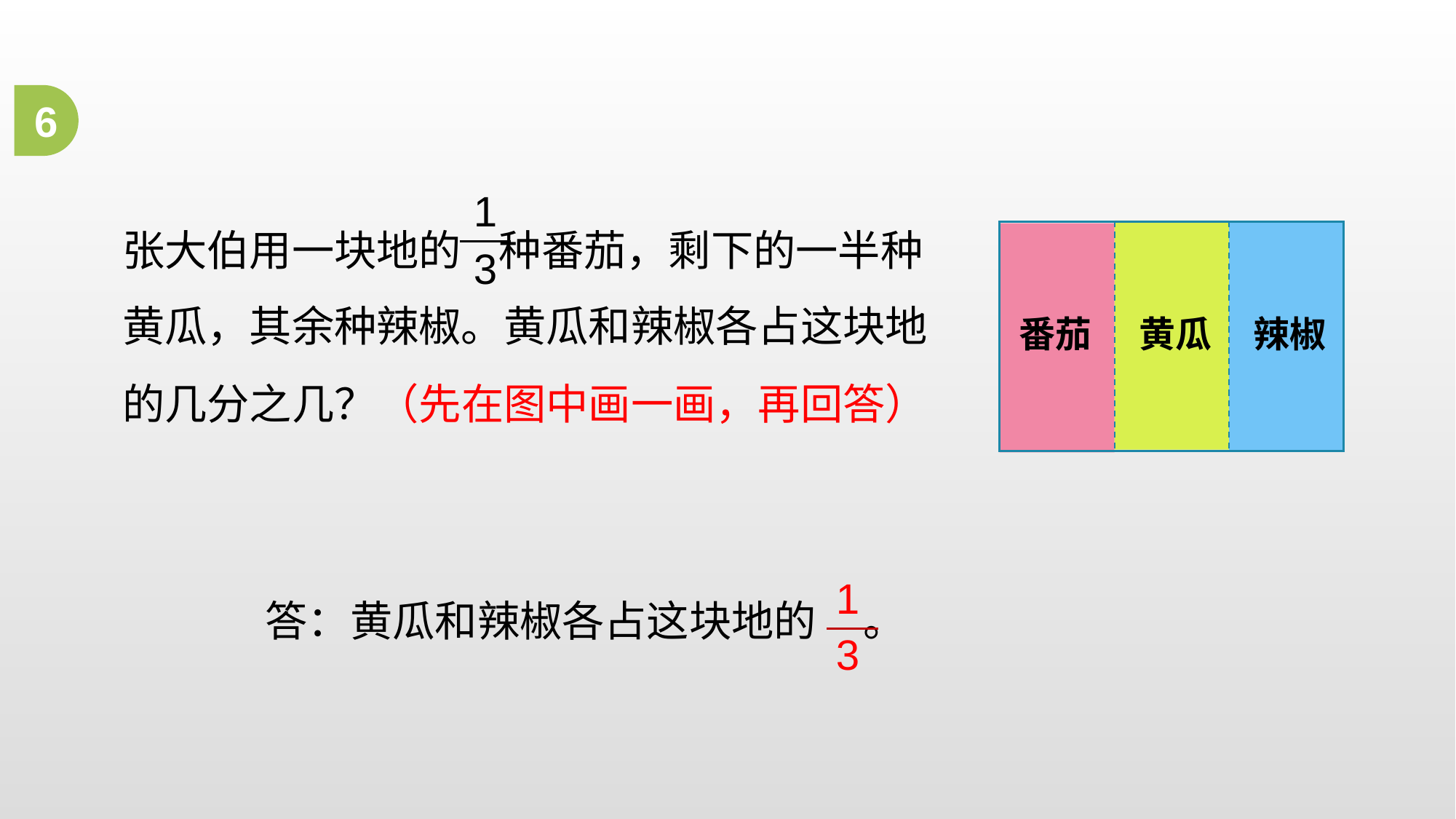

6
1
3
张大伯用一块地的    种番茄，剩下的一半种黄瓜，其余种辣椒。黄瓜和辣椒各占这块地
的几分之几？（先在图中画一画，再回答）

番茄
黄瓜
辣椒
1
3
答：黄瓜和辣椒各占这块地的     。